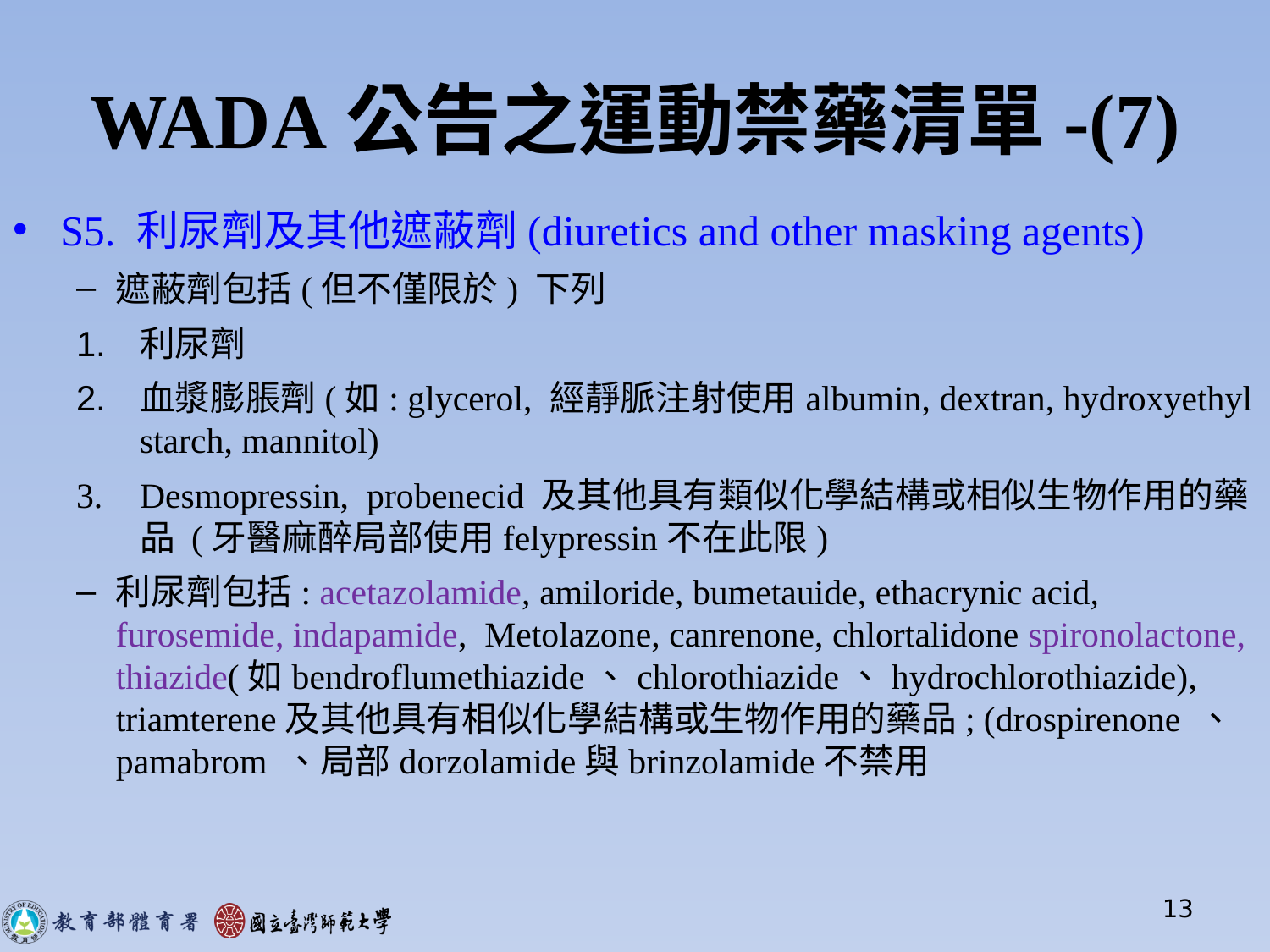

# WADA公告之運動禁藥清單-(7)
S5. 利尿劑及其他遮蔽劑(diuretics and other masking agents)
遮蔽劑包括(但不僅限於) 下列
利尿劑
血漿膨脹劑(如: glycerol, 經靜脈注射使用albumin, dextran, hydroxyethyl starch, mannitol)
Desmopressin,  probenecid 及其他具有類似化學結構或相似生物作用的藥品 (牙醫麻醉局部使用felypressin不在此限)
利尿劑包括: acetazolamide, amiloride, bumetauide, ethacrynic acid, furosemide, indapamide,  Metolazone, canrenone, chlortalidone spironolactone, thiazide(如bendroflumethiazide、chlorothiazide、hydrochlorothiazide), triamterene及其他具有相似化學結構或生物作用的藥品; (drospirenone 、pamabrom 、局部dorzolamide與brinzolamide不禁用

13